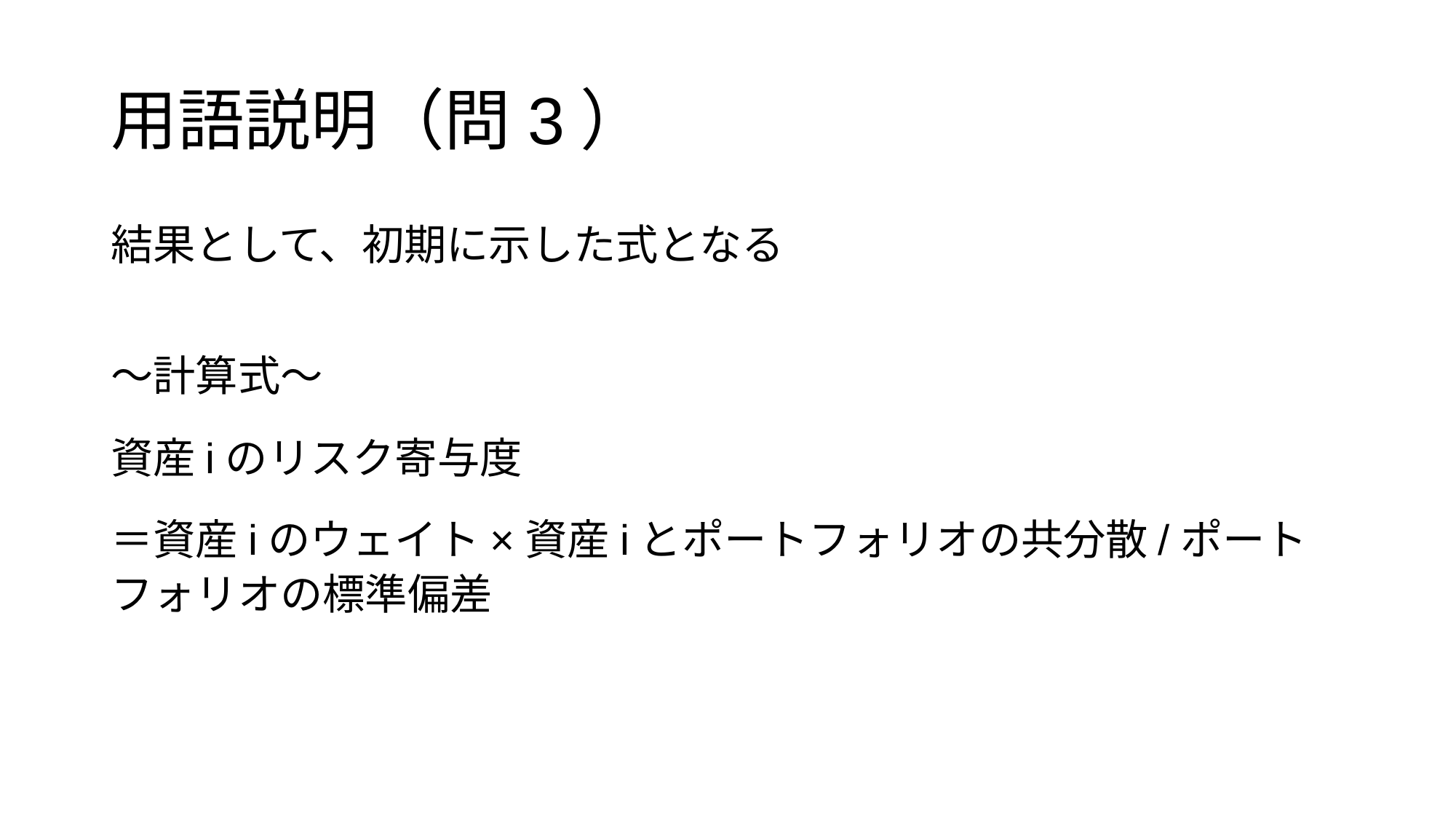

# 用語説明（問3）
結果として、初期に示した式となる

～計算式～
資産iのリスク寄与度
＝資産iのウェイト×資産iとポートフォリオの共分散/ポートフォリオの標準偏差